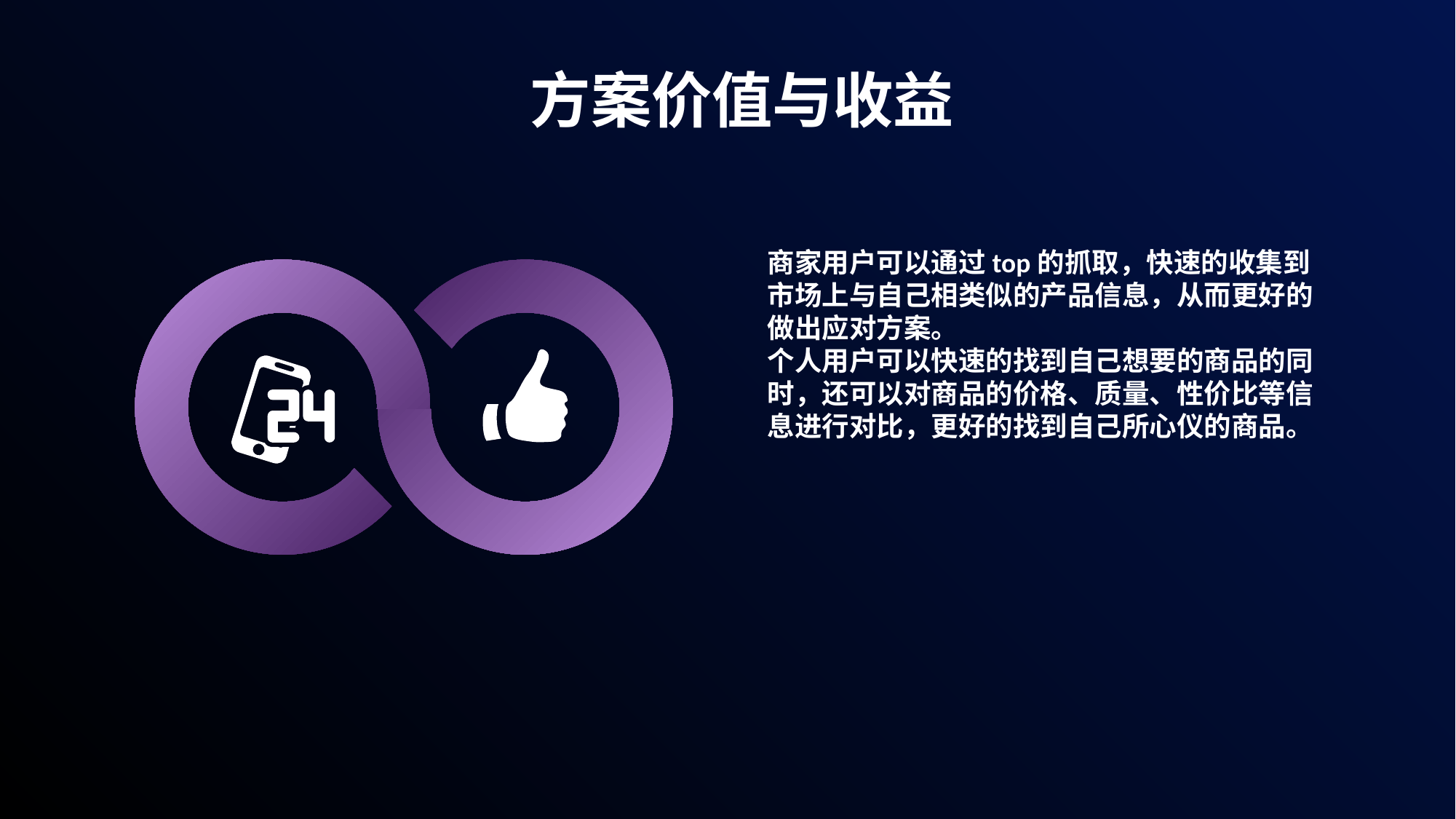

方案价值与收益
商家用户可以通过top的抓取，快速的收集到市场上与自己相类似的产品信息，从而更好的做出应对方案。
个人用户可以快速的找到自己想要的商品的同时，还可以对商品的价格、质量、性价比等信息进行对比，更好的找到自己所心仪的商品。